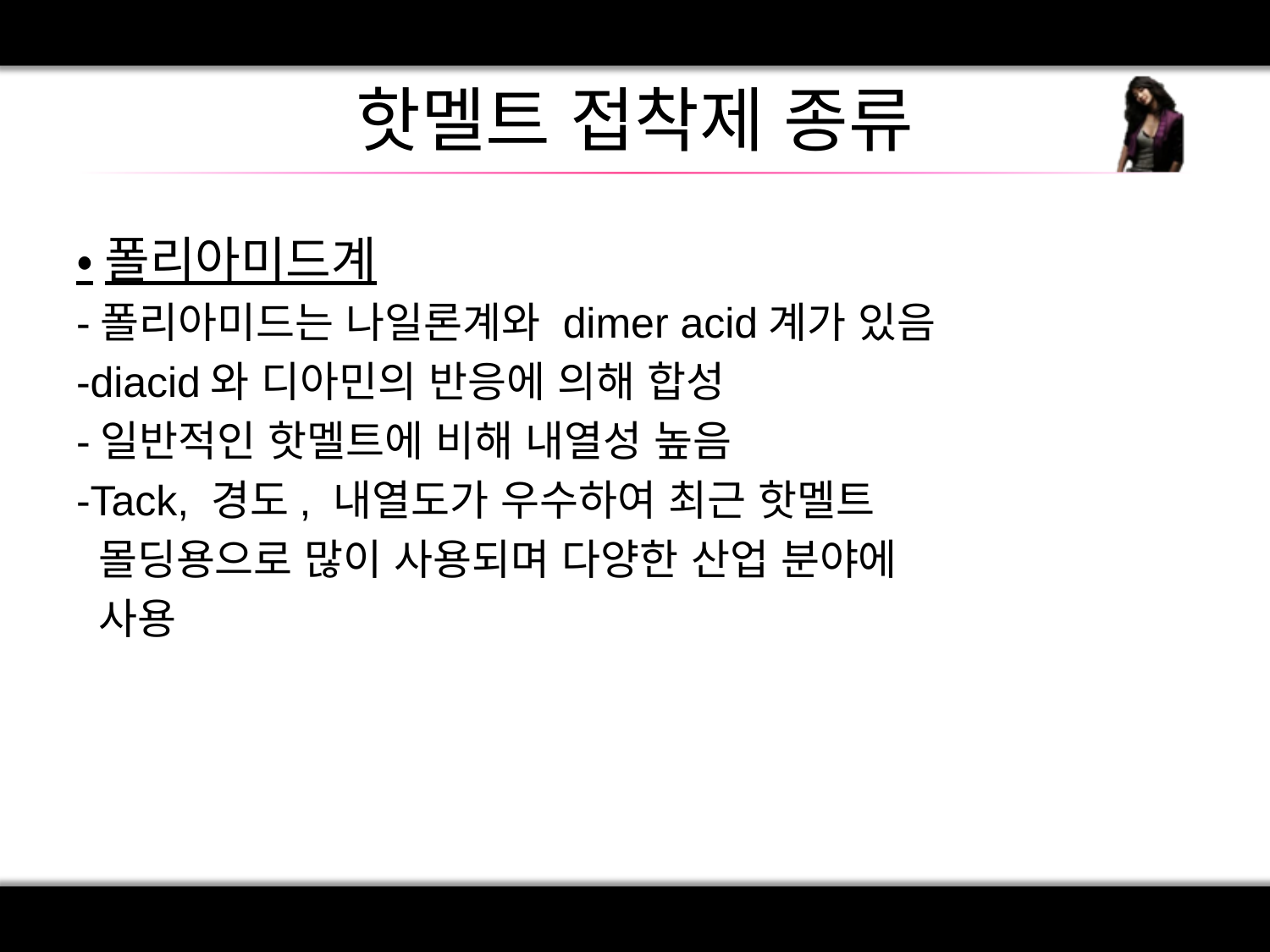

# 핫멜트 접착제 종류
•폴리아미드계
-폴리아미드는 나일론계와 dimer acid계가 있음
-diacid와 디아민의 반응에 의해 합성
-일반적인 핫멜트에 비해 내열성 높음
-Tack, 경도, 내열도가 우수하여 최근 핫멜트
 몰딩용으로 많이 사용되며 다양한 산업 분야에
 사용